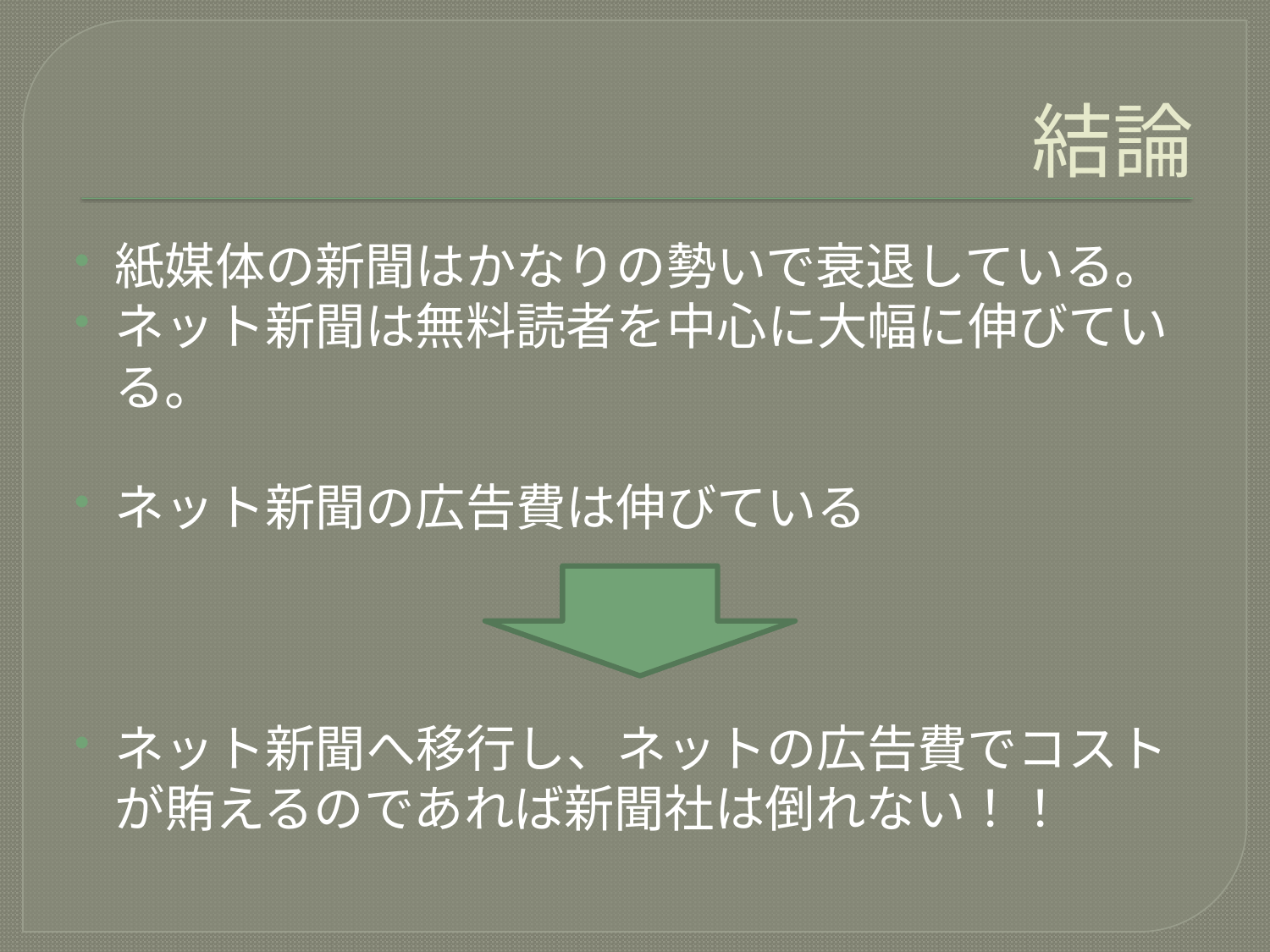

# 結論
紙媒体の新聞はかなりの勢いで衰退している。
ネット新聞は無料読者を中心に大幅に伸びている。

ネット新聞の広告費は伸びている

ネット新聞へ移行し、ネットの広告費でコストが賄えるのであれば新聞社は倒れない！！